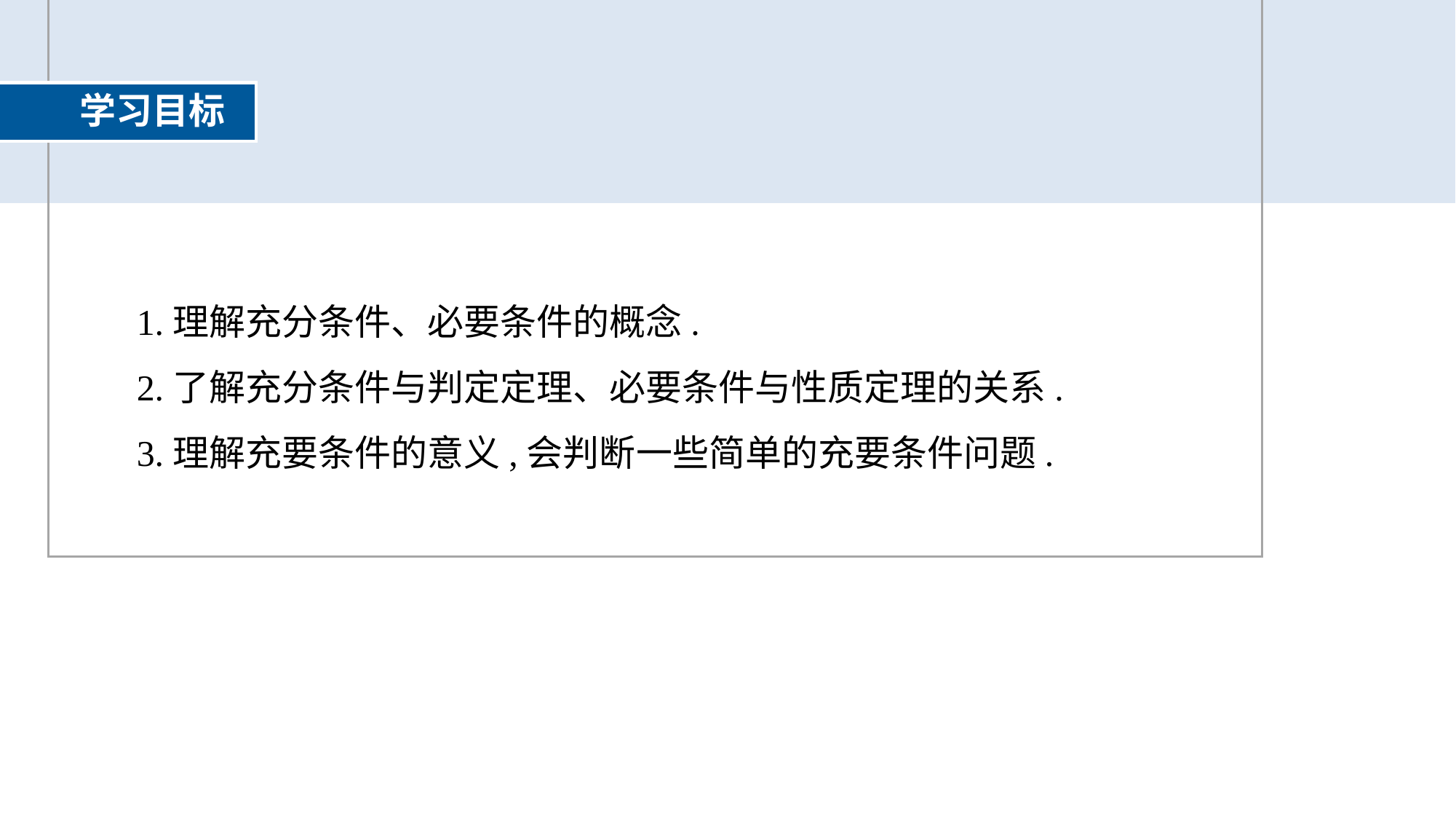

学习目标

1.理解充分条件、必要条件的概念.
2.了解充分条件与判定定理、必要条件与性质定理的关系.
3.理解充要条件的意义,会判断一些简单的充要条件问题.